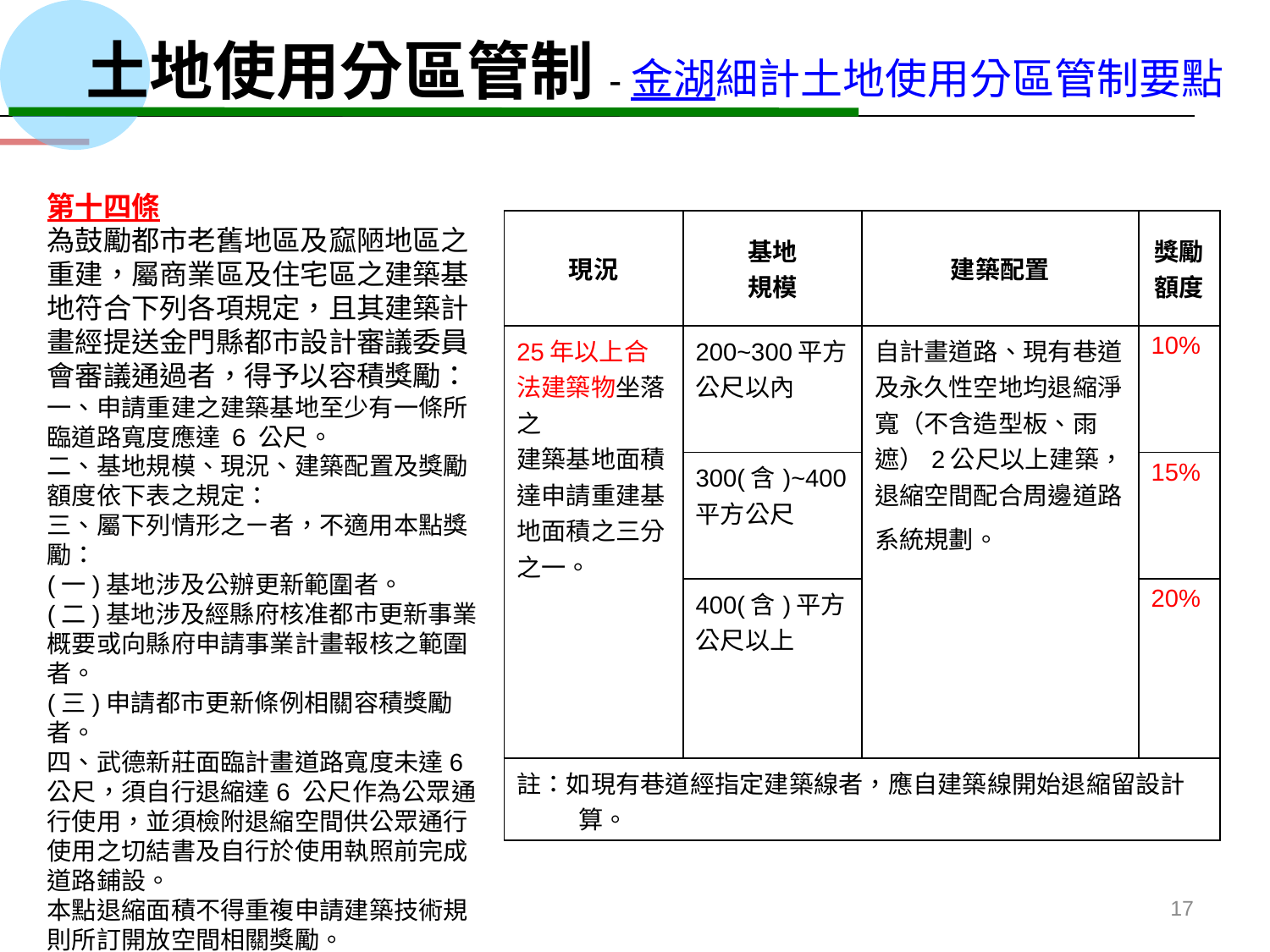

土地使用分區管制-金湖細計土地使用分區管制要點

第十四條
為鼓勵都市老舊地區及窳陋地區之重建，屬商業區及住宅區之建築基地符合下列各項規定，且其建築計畫經提送金門縣都市設計審議委員會審議通過者，得予以容積獎勵：
一、申請重建之建築基地至少有一條所臨道路寬度應達 6 公尺。
二、基地規模、現況、建築配置及獎勵額度依下表之規定：
三、屬下列情形之ㄧ者，不適用本點獎勵：
(一)基地涉及公辦更新範圍者。
(二)基地涉及經縣府核准都市更新事業概要或向縣府申請事業計畫報核之範圍者。
(三)申請都市更新條例相關容積獎勵者。
四、武德新莊面臨計畫道路寬度未達6 公尺，須自行退縮達6 公尺作為公眾通行使用，並須檢附退縮空間供公眾通行使用之切結書及自行於使用執照前完成道路鋪設。
本點退縮面積不得重複申請建築技術規則所訂開放空間相關獎勵。
| 現況 | 基地 規模 | 建築配置 | 獎勵 額度 |
| --- | --- | --- | --- |
| 25年以上合法建築物坐落之 建築基地面積達申請重建基地面積之三分之一。 | 200~300平方公尺以內 | 自計畫道路、現有巷道及永久性空地均退縮淨寬（不含造型板、雨遮）2公尺以上建築，退縮空間配合周邊道路系統規劃。 | 10% |
|  | 300(含)~400平方公尺 |  | 15% |
|  | 400(含)平方公尺以上 |  | 20% |
| 註：如現有巷道經指定建築線者，應自建築線開始退縮留設計算。 |  |  |  |
17